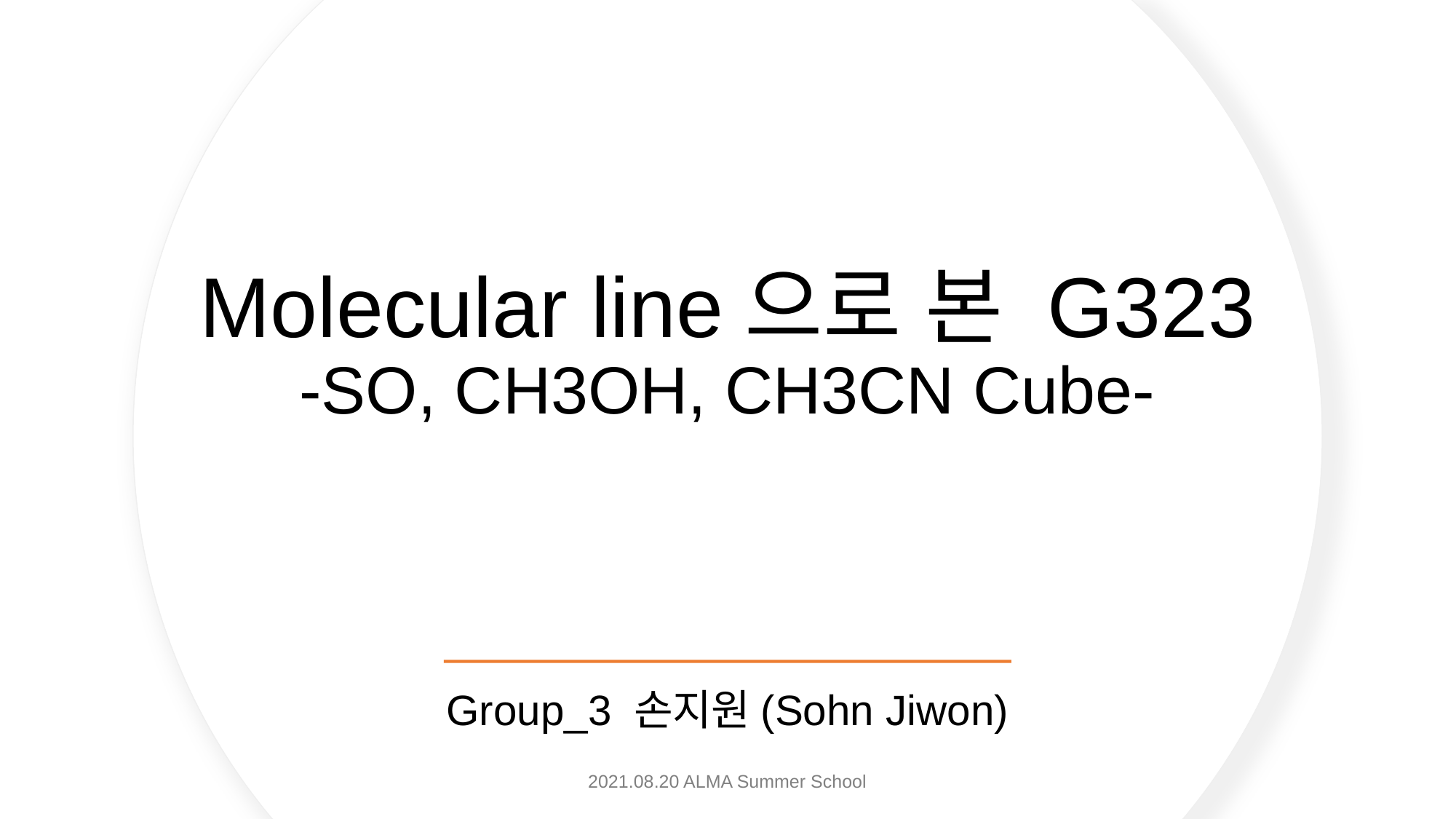

# Molecular line으로 본 G323 -SO, CH3OH, CH3CN Cube-

Group_3 손지원(Sohn Jiwon)
2021.08.20 ALMA Summer School